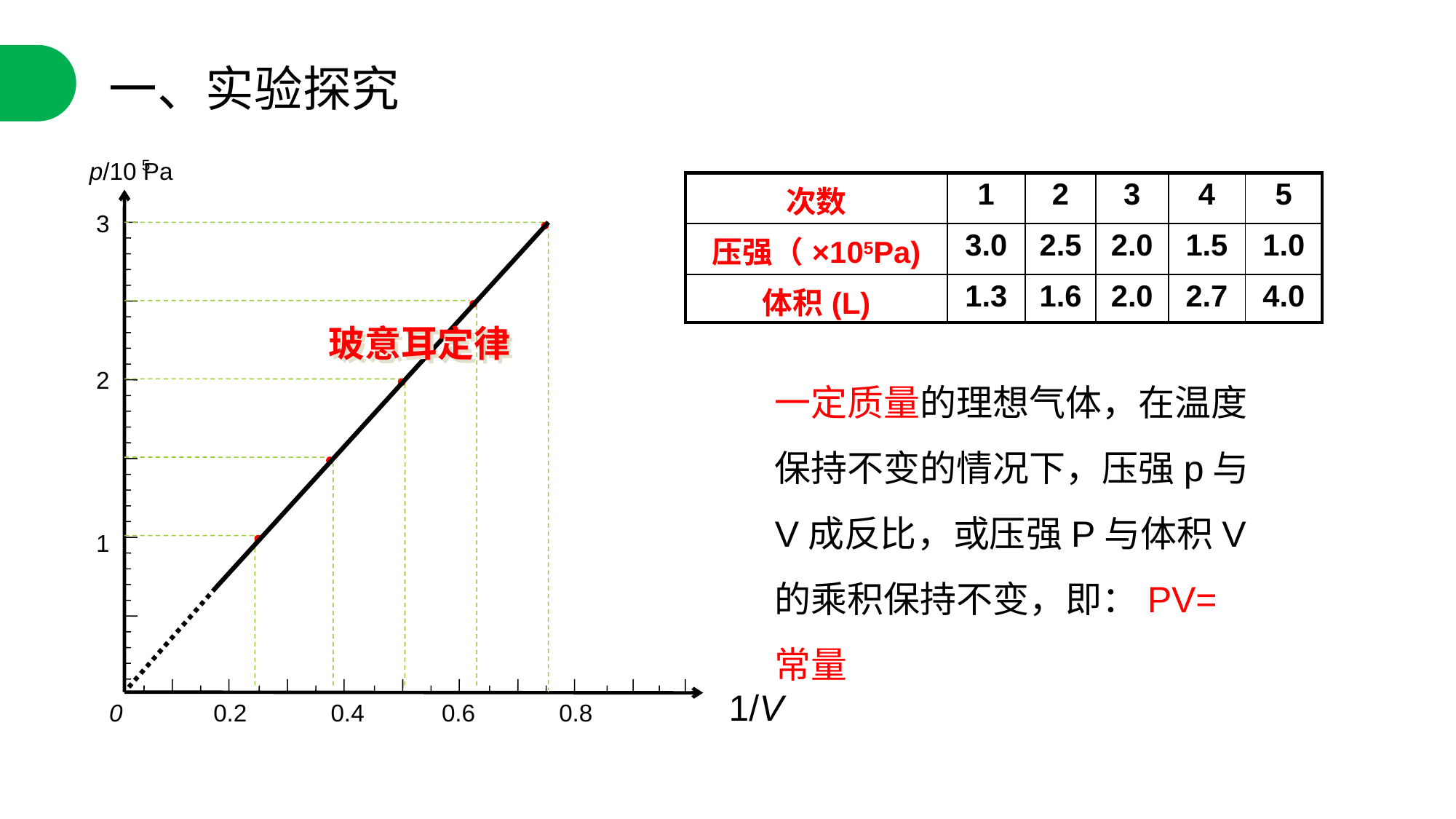

一、实验探究
p/10 Pa
5

3

玻意耳定律
2

1

0
0.2
0.4
0.6
0.8
| 次数 | 1 | 2 | 3 | 4 | 5 |
| --- | --- | --- | --- | --- | --- |
| 压强（×105Pa) | 3.0 | 2.5 | 2.0 | 1.5 | 1.0 |
| 体积(L) | 1.3 | 1.6 | 2.0 | 2.7 | 4.0 |
一定质量的理想气体，在温度保持不变的情况下，压强p与V成反比，或压强P与体积V的乘积保持不变，即：PV=常量
1/V